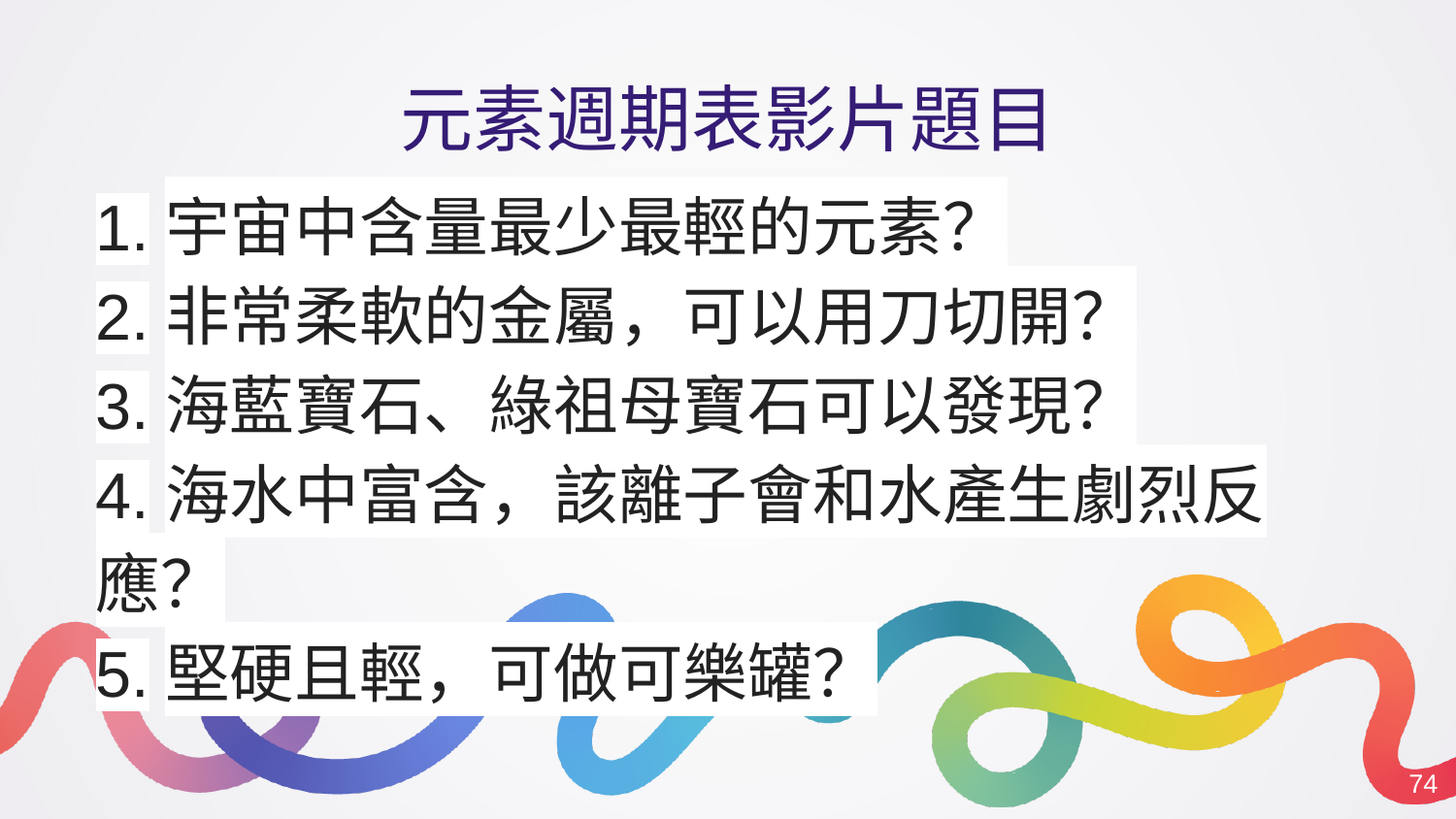

# 元素週期表影片題目
1.宇宙中含量最少最輕的元素？
2.非常柔軟的金屬，可以用刀切開？
3.海藍寶石、綠祖母寶石可以發現？
4.海水中富含，該離子會和水產生劇烈反應？
5.堅硬且輕，可做可樂罐？
74